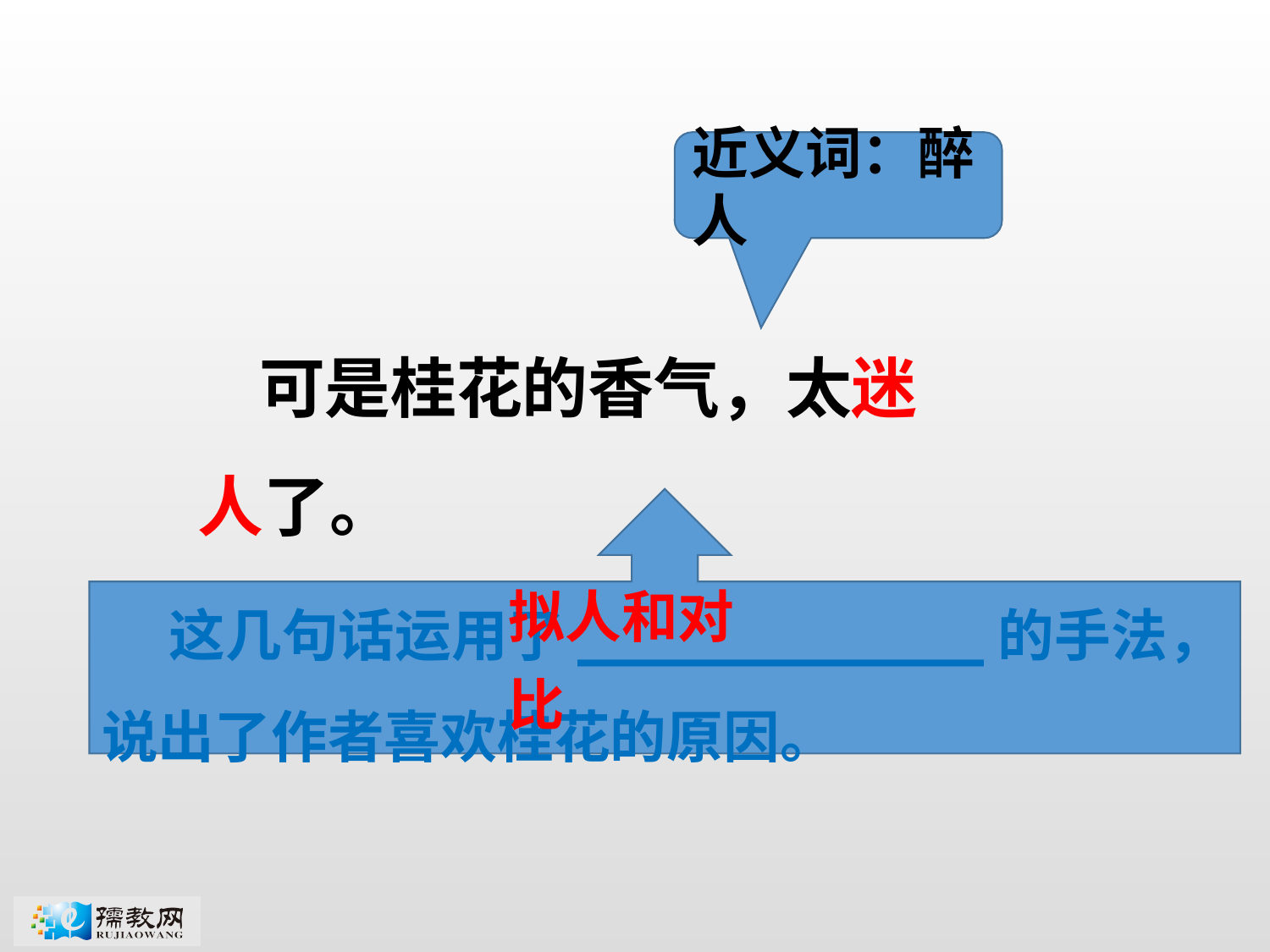

近义词：醉人
   可是桂花的香气，太迷人了。
      这几句话运用了____________的手法，说出了作者喜欢桂花的原因。
拟人和对比